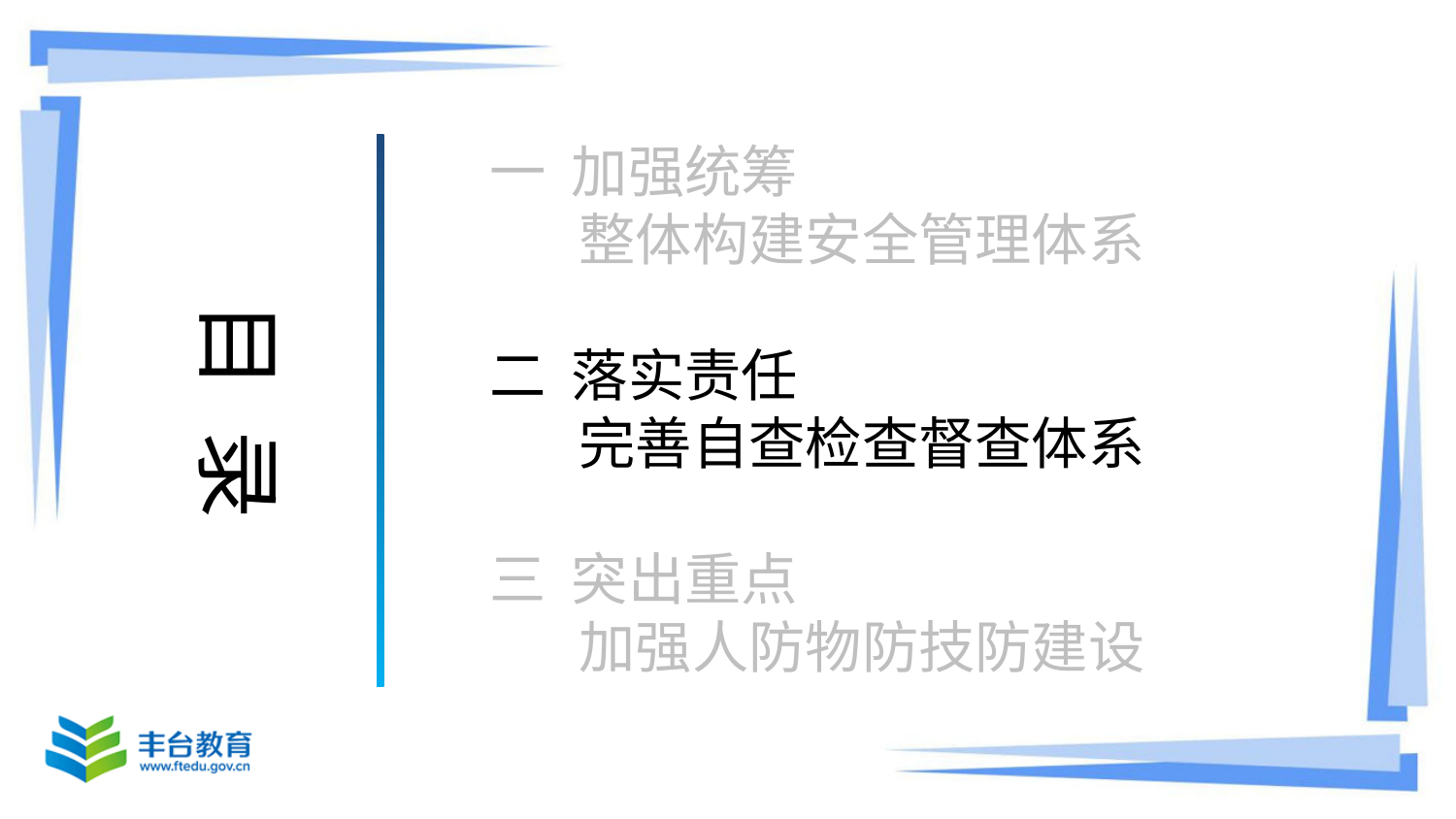

一  加强统筹
      整体构建安全管理体系

二  落实责任
      完善自查检查督查体系

三  突出重点
      加强人防物防技防建设

目  录